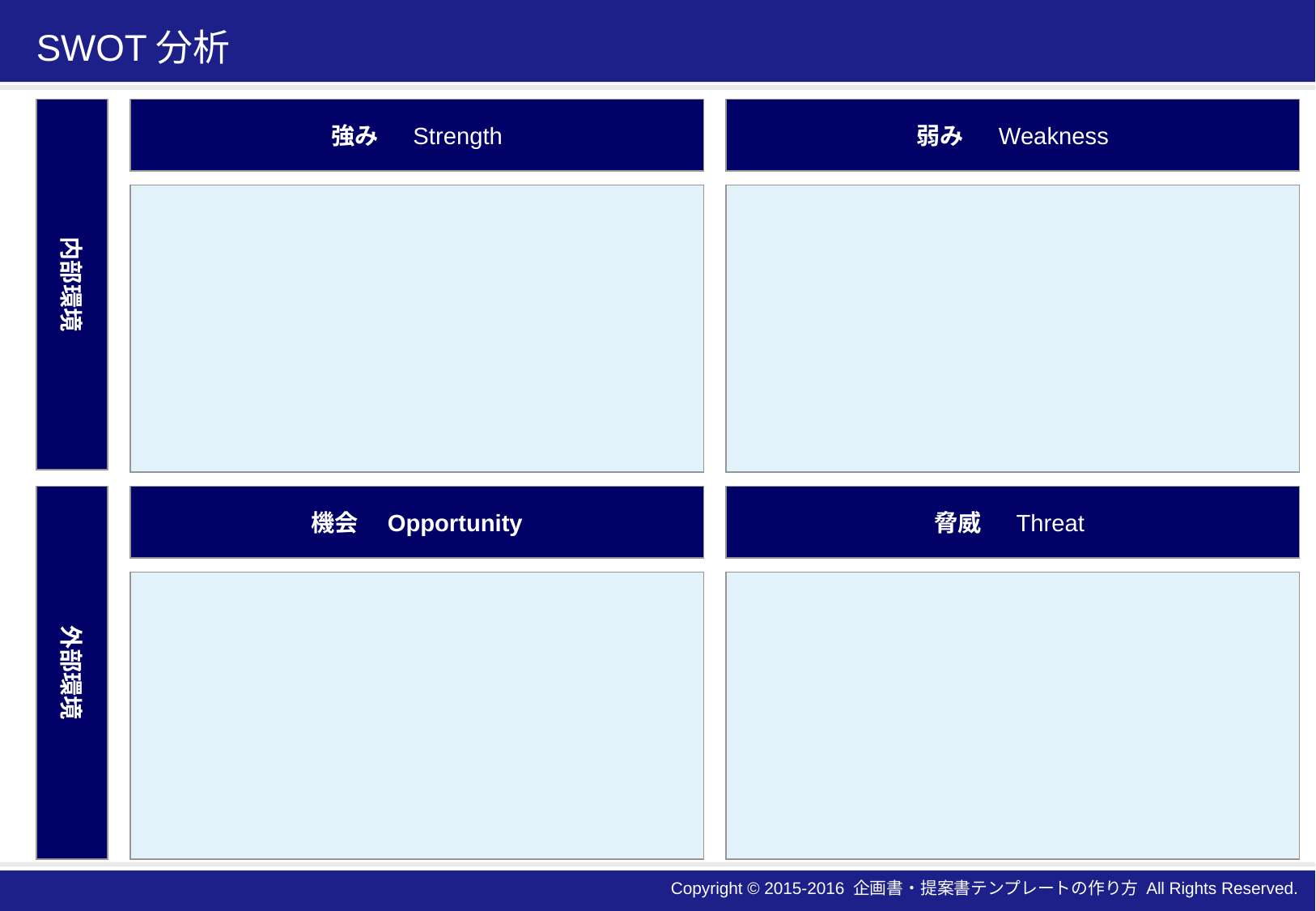

# SWOT分析
内部環境
強み　 Strength
弱み　 Weakness

外部環境
機会　Opportunity
脅威　 Threat